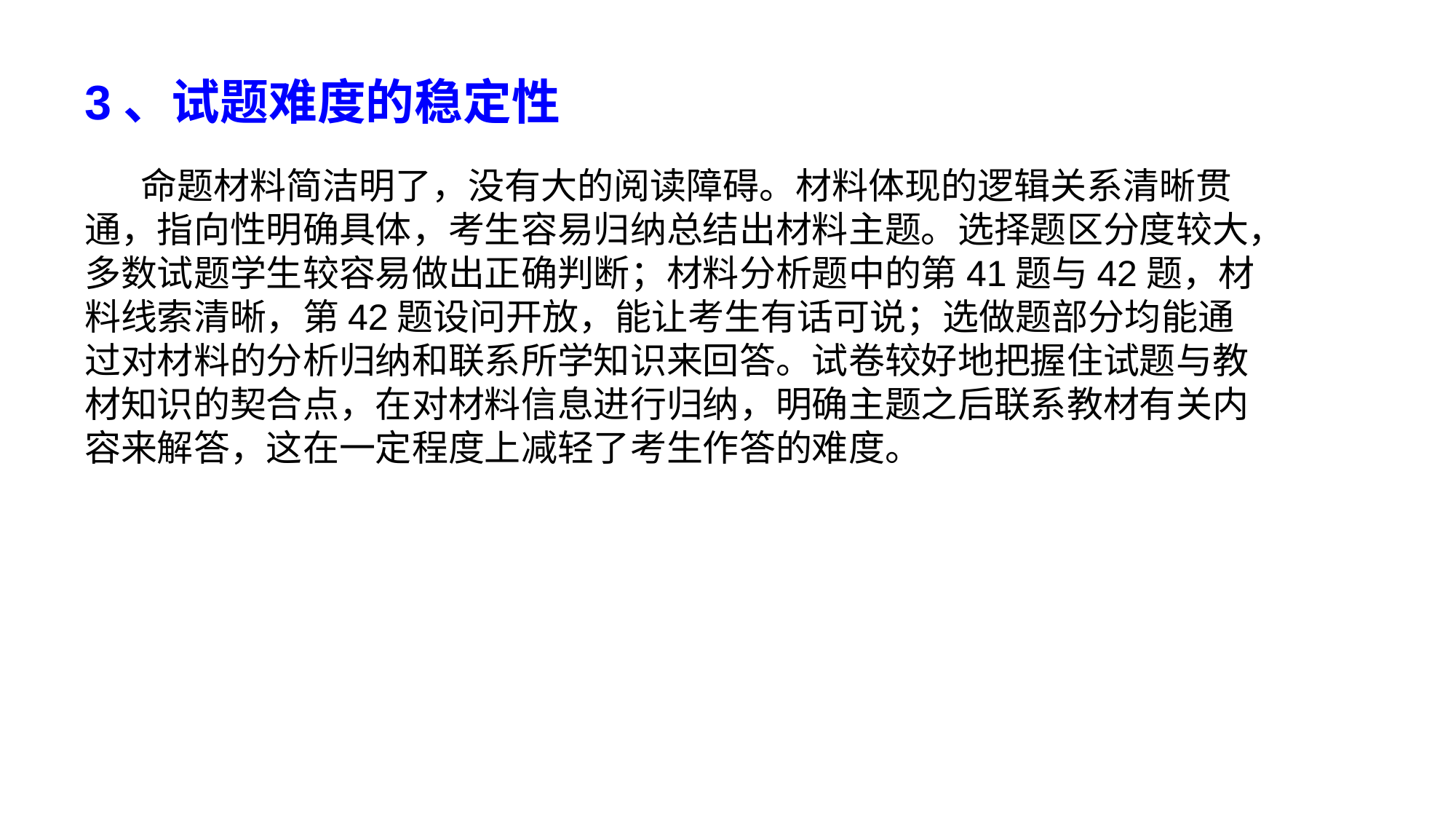

3、试题难度的稳定性

        命题材料简洁明了，没有大的阅读障碍。材料体现的逻辑关系清晰贯通，指向性明确具体，考生容易归纳总结出材料主题。选择题区分度较大，多数试题学生较容易做出正确判断；材料分析题中的第41题与42题，材料线索清晰，第42题设问开放，能让考生有话可说；选做题部分均能通过对材料的分析归纳和联系所学知识来回答。试卷较好地把握住试题与教材知识的契合点，在对材料信息进行归纳，明确主题之后联系教材有关内容来解答，这在一定程度上减轻了考生作答的难度。